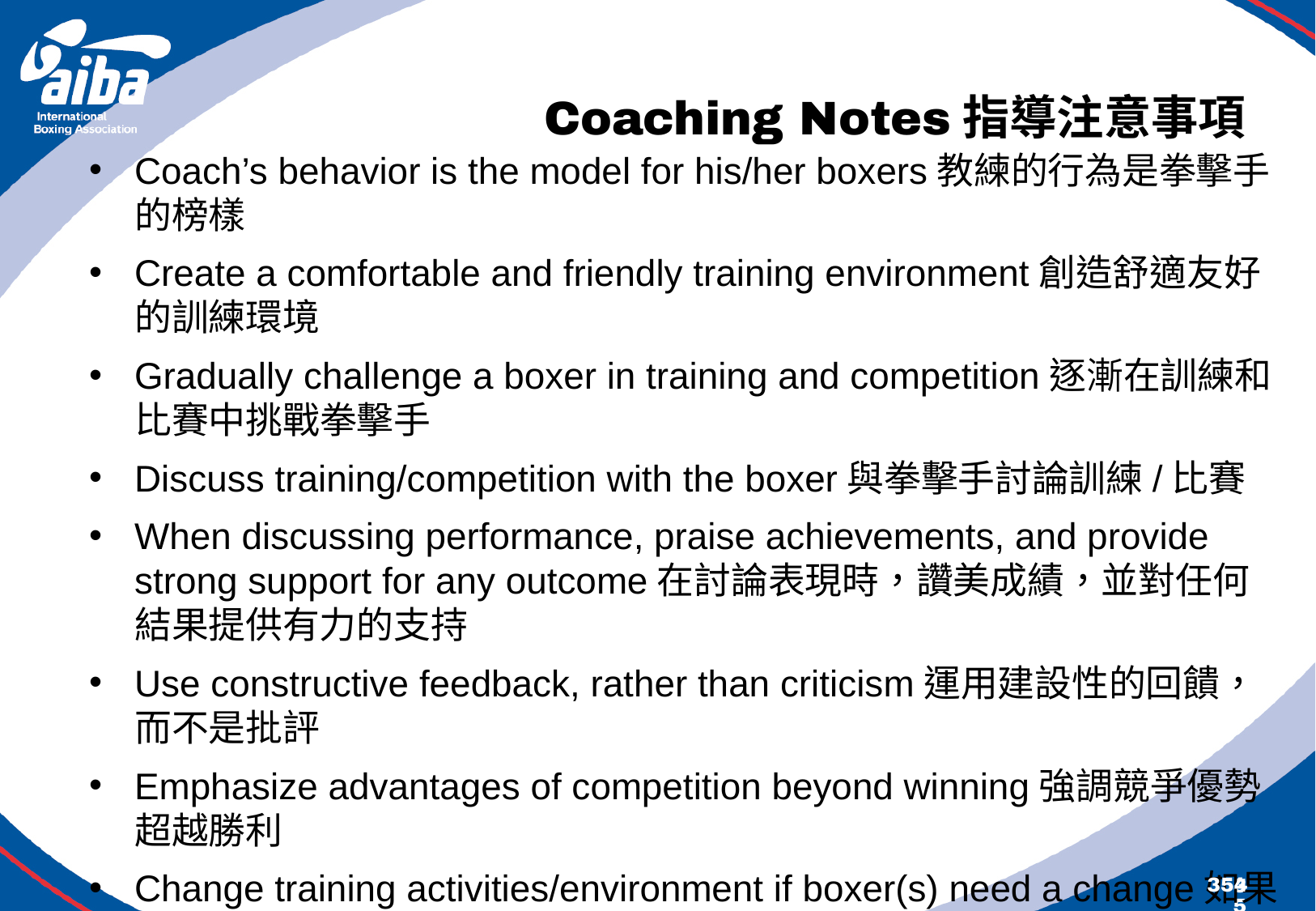

# Coaching Notes指導注意事項
Coach’s behavior is the model for his/her boxers教練的行為是拳擊手的榜樣
Create a comfortable and friendly training environment創造舒適友好的訓練環境
Gradually challenge a boxer in training and competition逐漸在訓練和比賽中挑戰拳擊手
Discuss training/competition with the boxer與拳擊手討論訓練/比賽
When discussing performance, praise achievements, and provide strong support for any outcome在討論表現時，讚美成績，並對任何結果提供有力的支持
Use constructive feedback, rather than criticism運用建設性的回饋，而不是批評
Emphasize advantages of competition beyond winning強調競爭優勢超越勝利
Change training activities/environment if boxer(s) need a change如果拳擊手需要改變，應改變訓練活動/環境
354
354